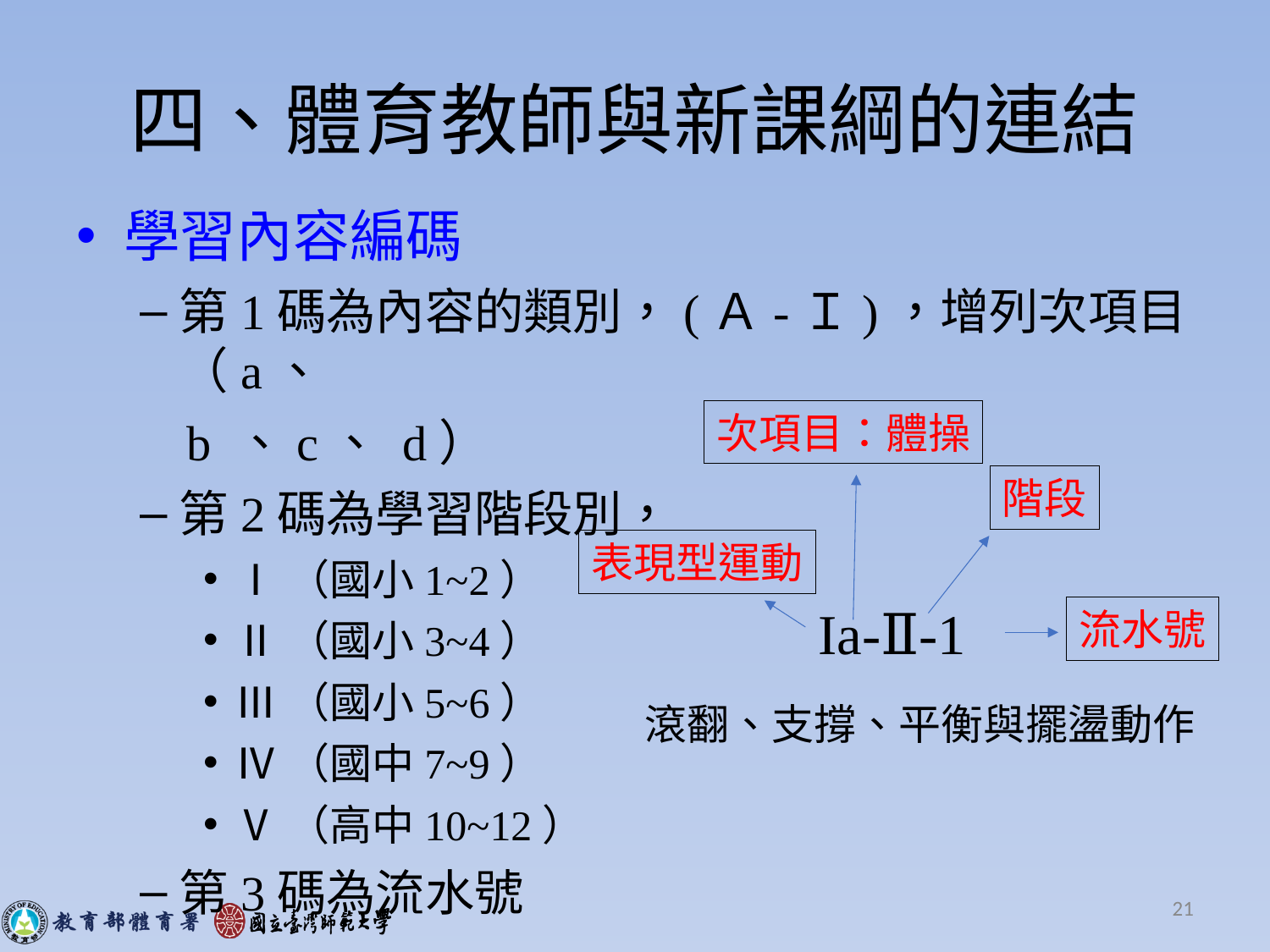

# 四、體育教師與新課綱的連結
學習內容編碼
第1碼為內容的類別，(Ａ-Ｉ)，增列次項目（a、
         b 、c、 d）
第2碼為學習階段別，
Ⅰ（國小1~2）
Ⅱ（國小3~4）
Ⅲ（國小5~6）
Ⅳ（國中7~9）
Ⅴ（高中10~12）
第3碼為流水號
次項目：體操
階段
表現型運動
Ia-Ⅱ-1
流水號
滾翻、支撐、平衡與擺盪動作
21